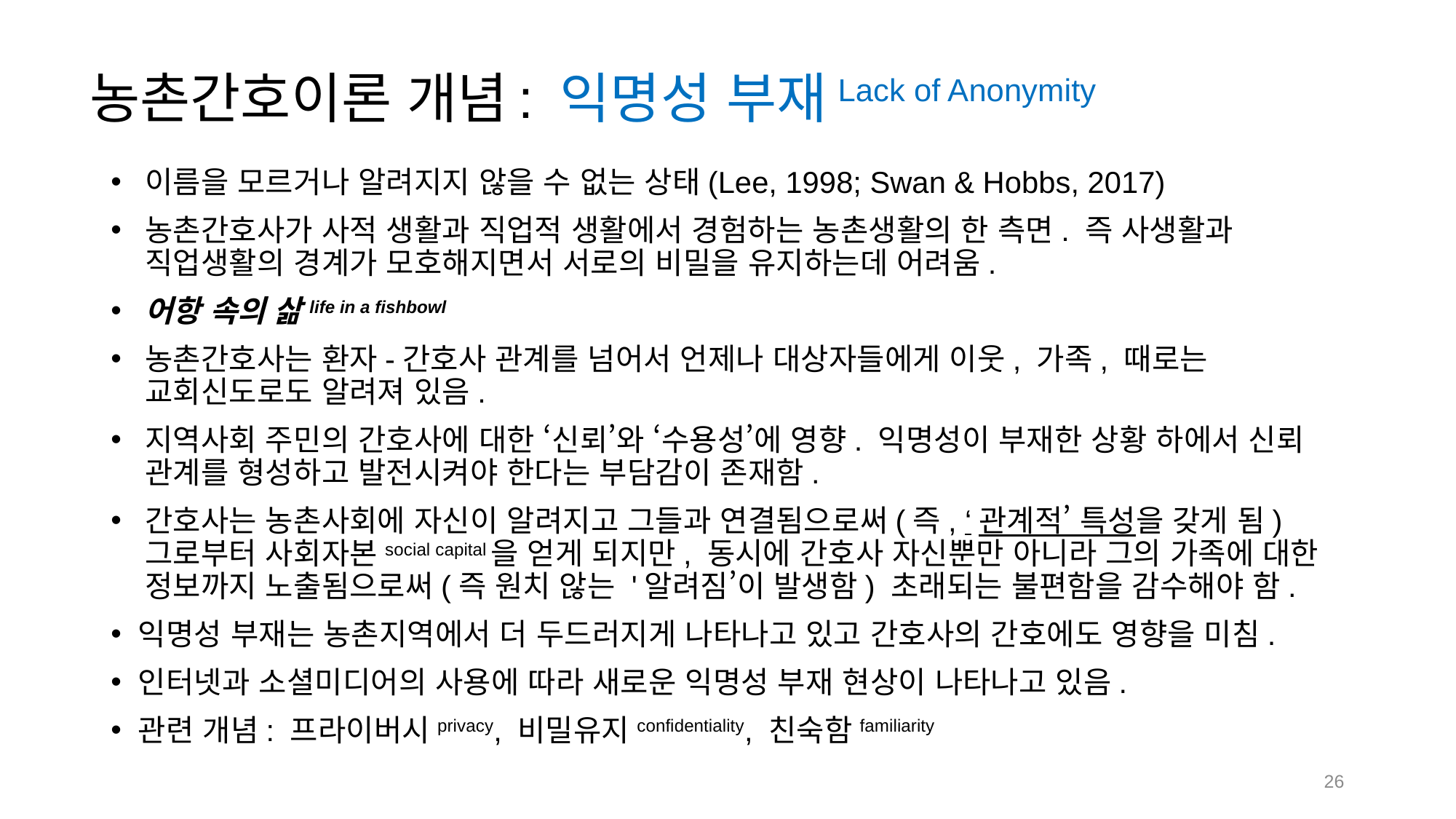

# 농촌간호이론 개념: 익명성 부재Lack of Anonymity
이름을 모르거나 알려지지 않을 수 없는 상태(Lee, 1998; Swan & Hobbs, 2017)
농촌간호사가 사적 생활과 직업적 생활에서 경험하는 농촌생활의 한 측면. 즉 사생활과 직업생활의 경계가 모호해지면서 서로의 비밀을 유지하는데 어려움.
어항 속의 삶life in a fishbowl
농촌간호사는 환자-간호사 관계를 넘어서 언제나 대상자들에게 이웃, 가족, 때로는 교회신도로도 알려져 있음.
지역사회 주민의 간호사에 대한 ‘신뢰’와 ‘수용성’에 영향. 익명성이 부재한 상황 하에서 신뢰 관계를 형성하고 발전시켜야 한다는 부담감이 존재함.
간호사는 농촌사회에 자신이 알려지고 그들과 연결됨으로써(즉, ‘관계적’ 특성을 갖게 됨) 그로부터 사회자본social capital을 얻게 되지만, 동시에 간호사 자신뿐만 아니라 그의 가족에 대한 정보까지 노출됨으로써(즉 원치 않는 '알려짐’이 발생함) 초래되는 불편함을 감수해야 함.
익명성 부재는 농촌지역에서 더 두드러지게 나타나고 있고 간호사의 간호에도 영향을 미침.
인터넷과 소셜미디어의 사용에 따라 새로운 익명성 부재 현상이 나타나고 있음.
관련 개념: 프라이버시privacy, 비밀유지confidentiality, 친숙함familiarity
26